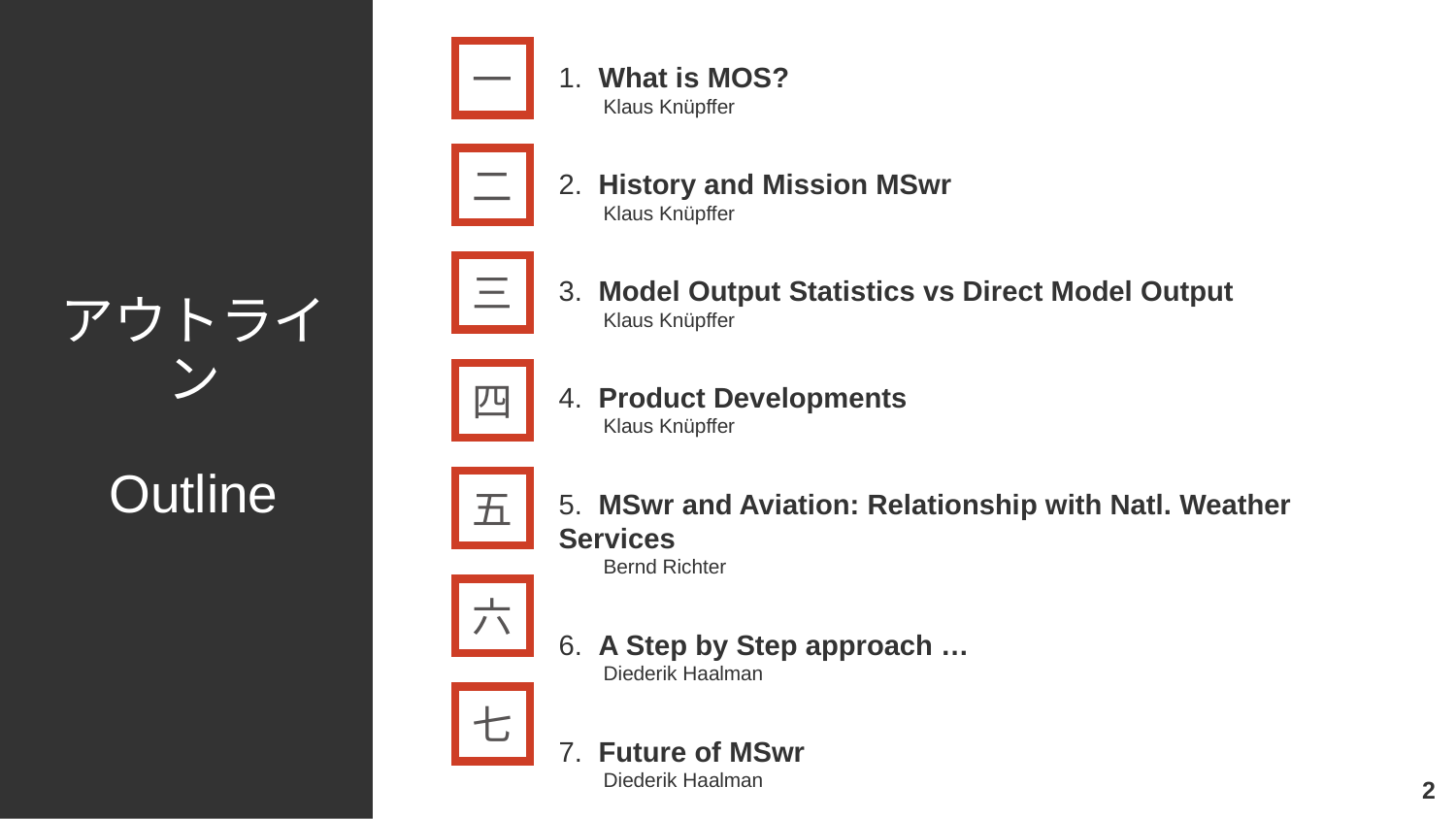

一
1.  What is MOS?
        Klaus Knüpffer

2.  History and Mission MSwr
        Klaus Knüpffer

3.  Model Output Statistics vs Direct Model Output
        Klaus Knüpffer

4.  Product Developments
        Klaus Knüpffer

5.  MSwr and Aviation: Relationship with Natl. Weather Services
        Bernd Richter

6.  A Step by Step approach …
        Diederik Haalman

7.  Future of MSwr
        Diederik Haalman
二
三
# アウトライン Outline
四
五
六
七